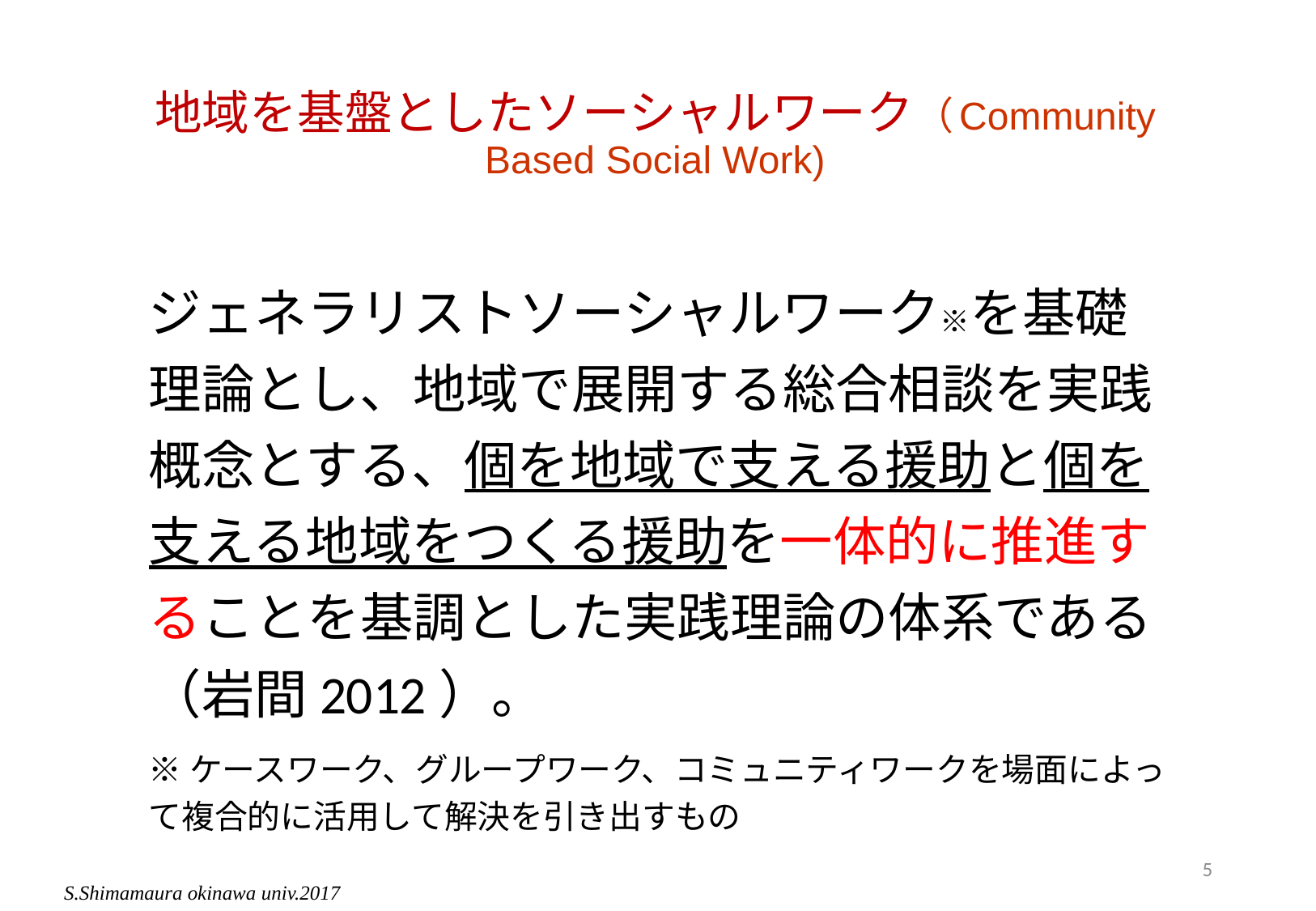

# 地域を基盤としたソーシャルワーク（Community Based Social Work)
ジェネラリストソーシャルワーク※を基礎理論とし、地域で展開する総合相談を実践概念とする、個を地域で支える援助と個を支える地域をつくる援助を一体的に推進することを基調とした実践理論の体系である（岩間2012）。
※ケースワーク、グループワーク、コミュニティワークを場面によって複合的に活用して解決を引き出すもの
5
S.Shimamaura okinawa univ.2017